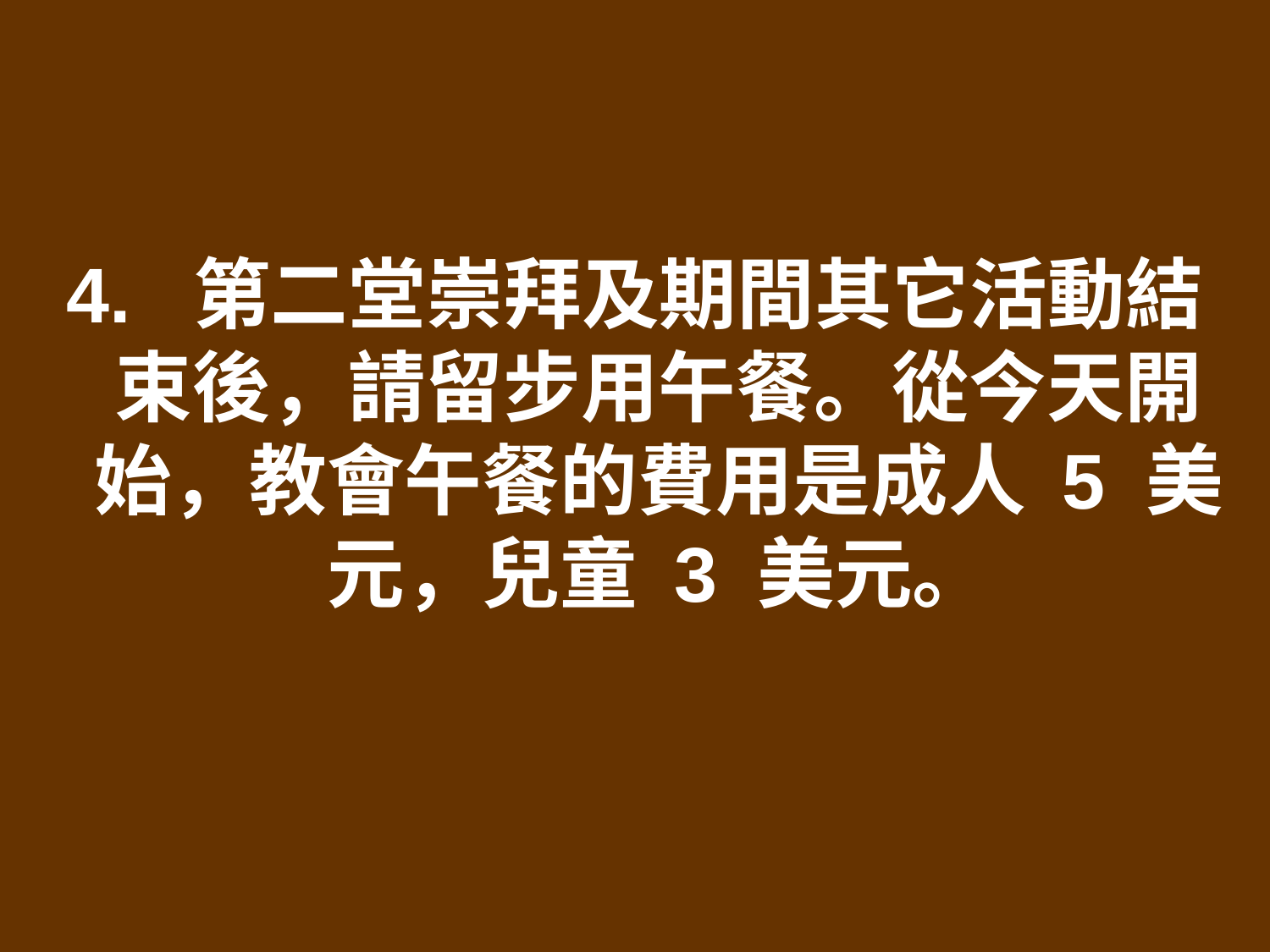

4.  第二堂崇拜及期間其它活動結束後，請留步用午餐。從今天開始，教會午餐的費用是成人 5 美元，兒童 3 美元。